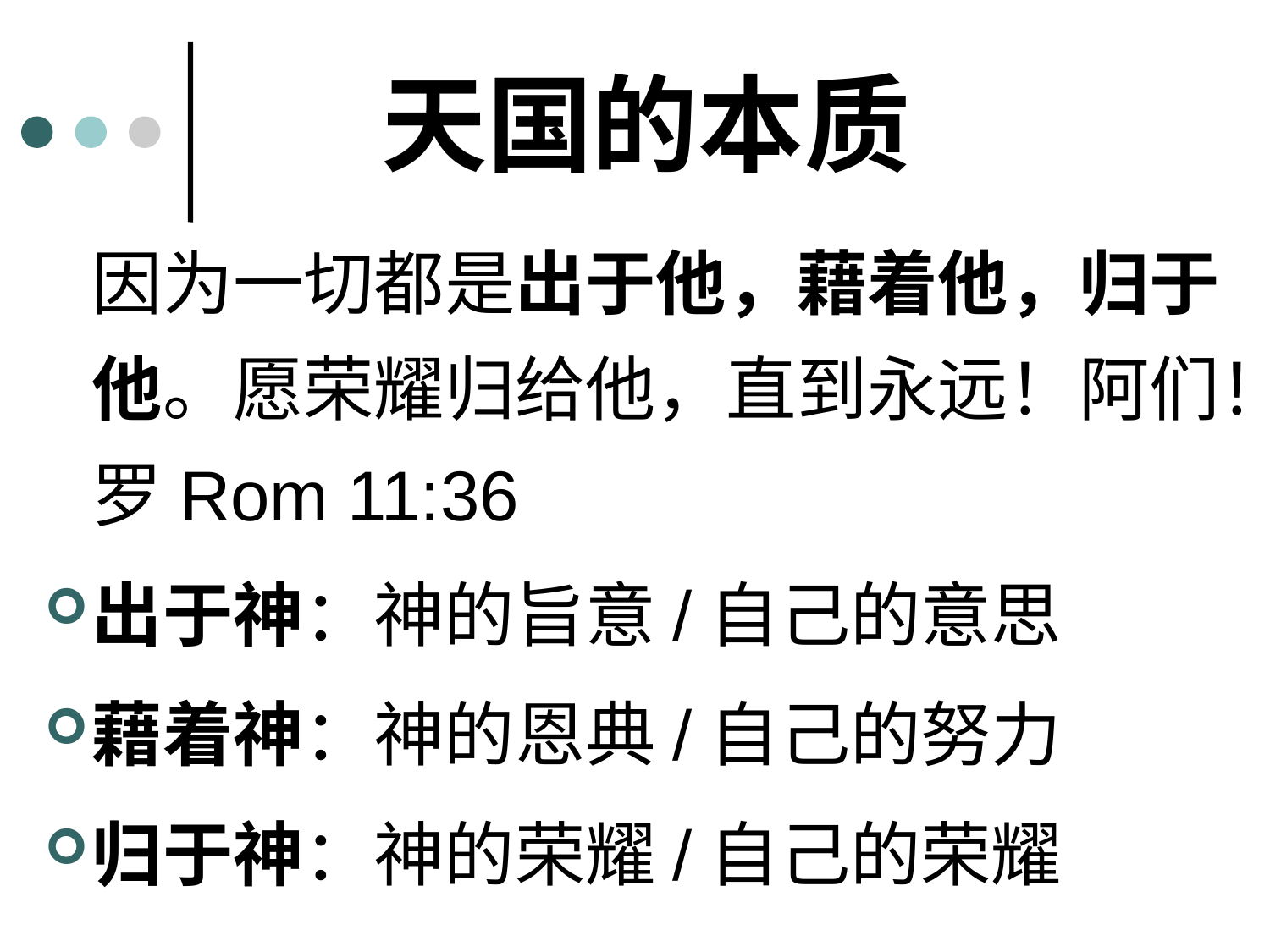

# 天国的本质
	因为一切都是出于他，藉着他，归于他。愿荣耀归给他，直到永远！阿们！罗Rom 11:36
出于神：神的旨意/自己的意思
藉着神：神的恩典/自己的努力
归于神：神的荣耀/自己的荣耀